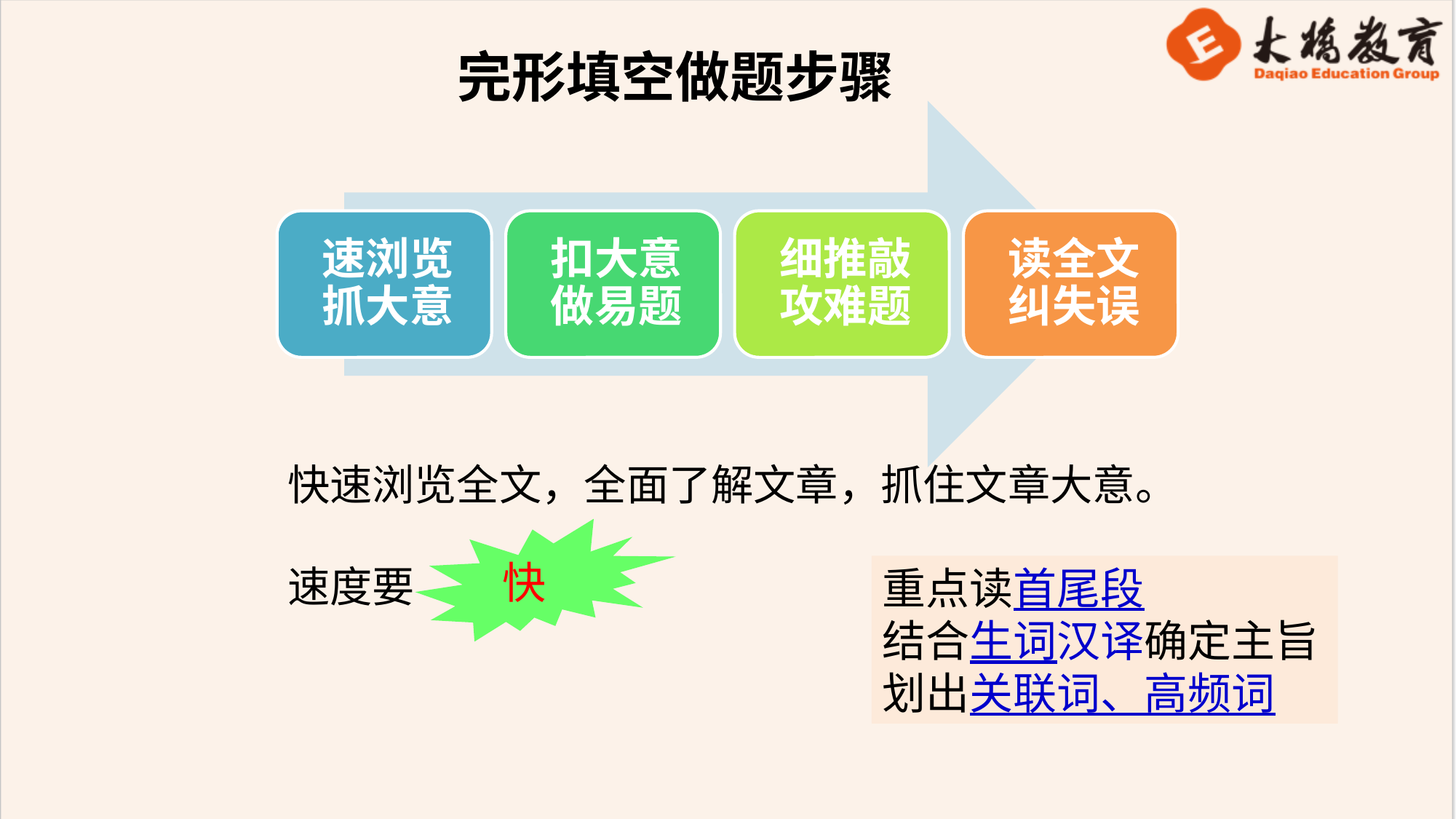

完形填空做题步骤
速浏览抓大意
扣大意做易题
细推敲攻难题
读全文纠失误
快速浏览全文，全面了解文章，抓住文章大意。

速度要

快
重点读首尾段
结合生词汉译确定主旨
划出关联词、高频词